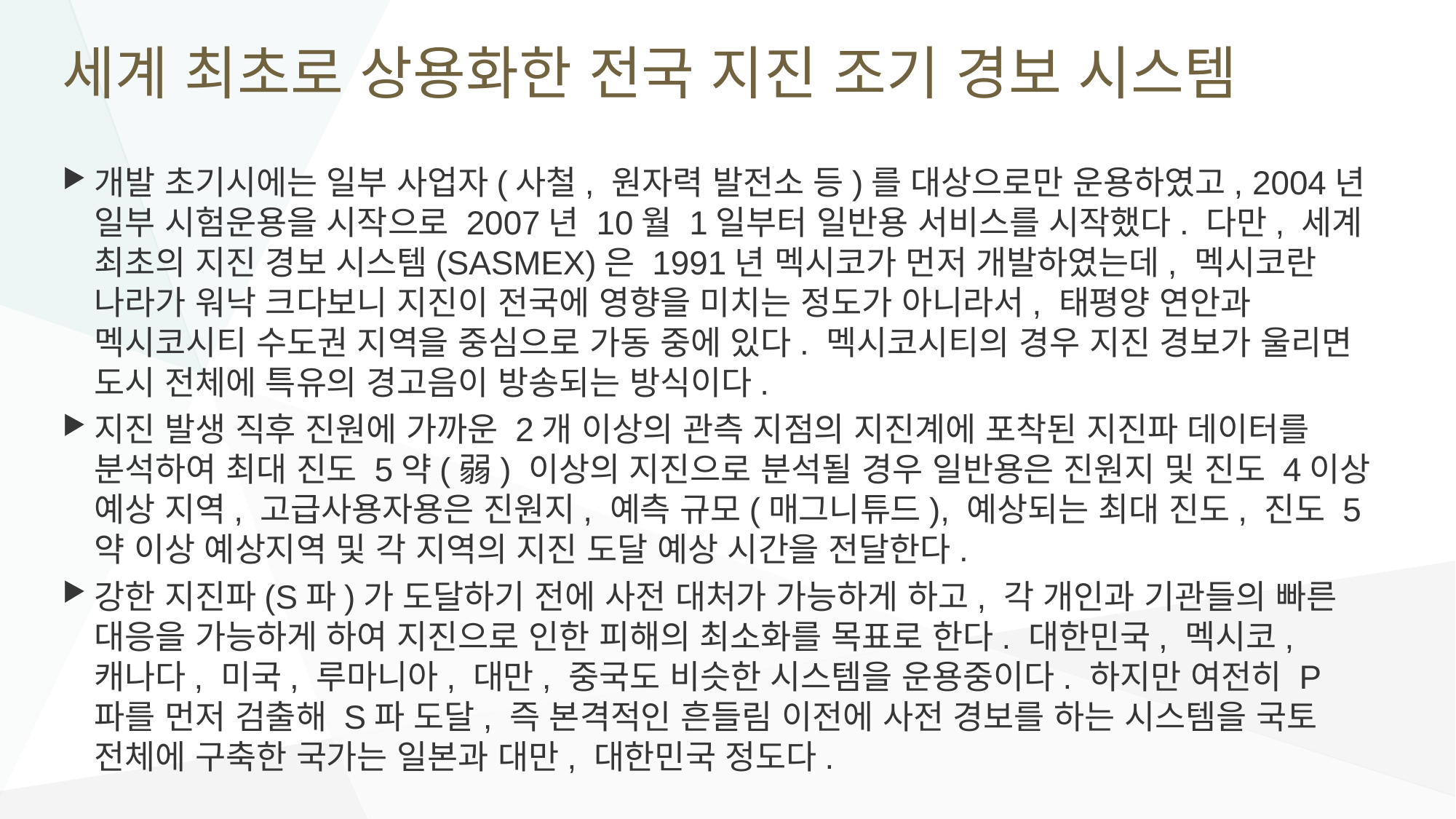

# 세계 최초로 상용화한 전국 지진 조기 경보 시스템
개발 초기시에는 일부 사업자(사철, 원자력 발전소 등)를 대상으로만 운용하였고, 2004년 일부 시험운용을 시작으로 2007년 10월 1일부터 일반용 서비스를 시작했다. 다만, 세계 최초의 지진 경보 시스템(SASMEX)은 1991년 멕시코가 먼저 개발하였는데, 멕시코란 나라가 워낙 크다보니 지진이 전국에 영향을 미치는 정도가 아니라서, 태평양 연안과 멕시코시티 수도권 지역을 중심으로 가동 중에 있다. 멕시코시티의 경우 지진 경보가 울리면 도시 전체에 특유의 경고음이 방송되는 방식이다.
지진 발생 직후 진원에 가까운 2개 이상의 관측 지점의 지진계에 포착된 지진파 데이터를 분석하여 최대 진도 5약(弱) 이상의 지진으로 분석될 경우 일반용은 진원지 및 진도 4이상 예상 지역, 고급사용자용은 진원지, 예측 규모(매그니튜드), 예상되는 최대 진도, 진도 5약 이상 예상지역 및 각 지역의 지진 도달 예상 시간을 전달한다.
강한 지진파(S파)가 도달하기 전에 사전 대처가 가능하게 하고, 각 개인과 기관들의 빠른 대응을 가능하게 하여 지진으로 인한 피해의 최소화를 목표로 한다. 대한민국, 멕시코, 캐나다, 미국, 루마니아, 대만, 중국도 비슷한 시스템을 운용중이다. 하지만 여전히 P파를 먼저 검출해 S파 도달, 즉 본격적인 흔들림 이전에 사전 경보를 하는 시스템을 국토 전체에 구축한 국가는 일본과 대만, 대한민국 정도다.